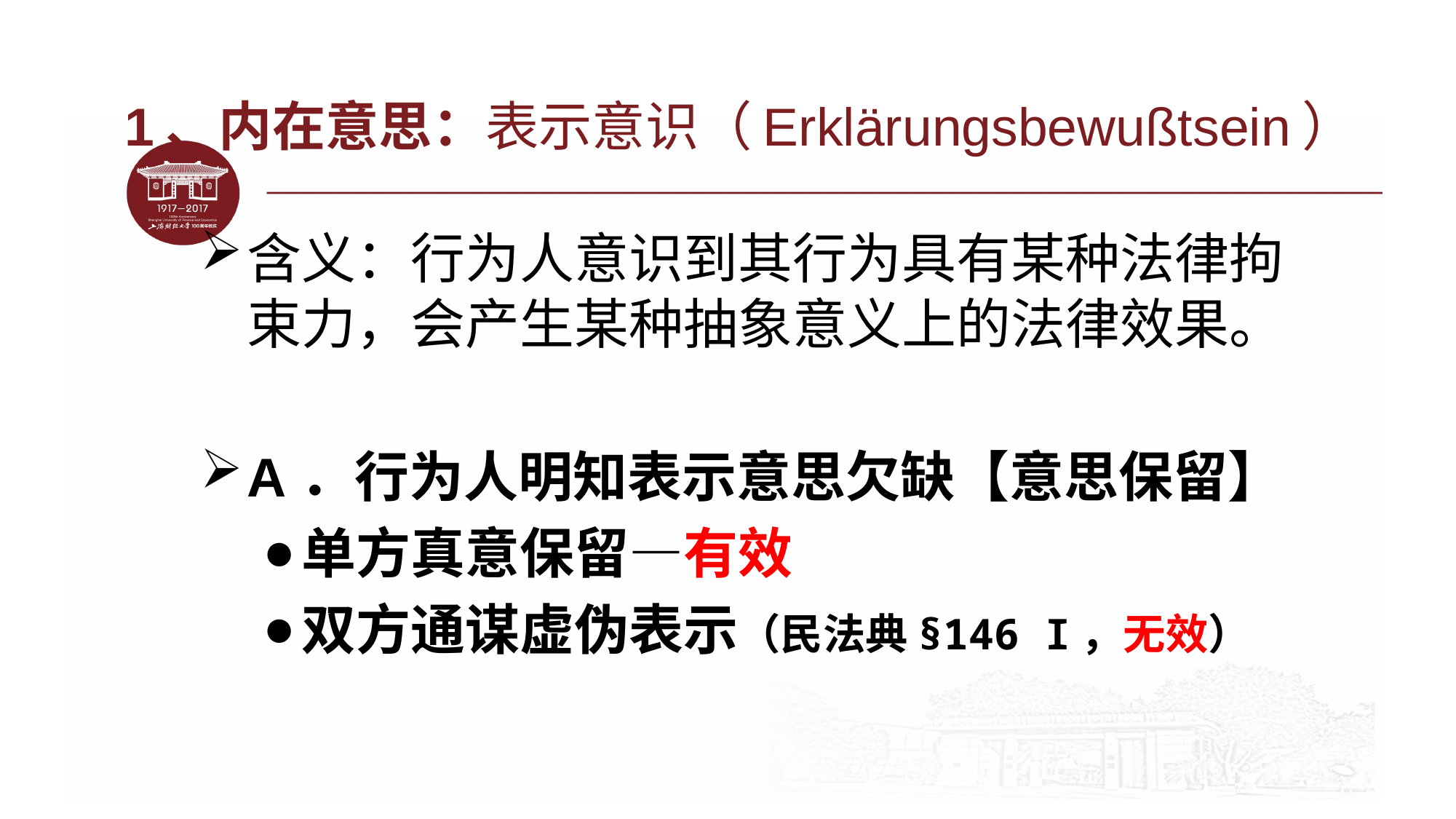

# 1、内在意思：表示意识（Erklärungsbewußtsein）
含义：行为人意识到其行为具有某种法律拘束力，会产生某种抽象意义上的法律效果。

A．行为人明知表示意思欠缺【意思保留】
单方真意保留—有效
双方通谋虚伪表示（民法典§146 I，无效）